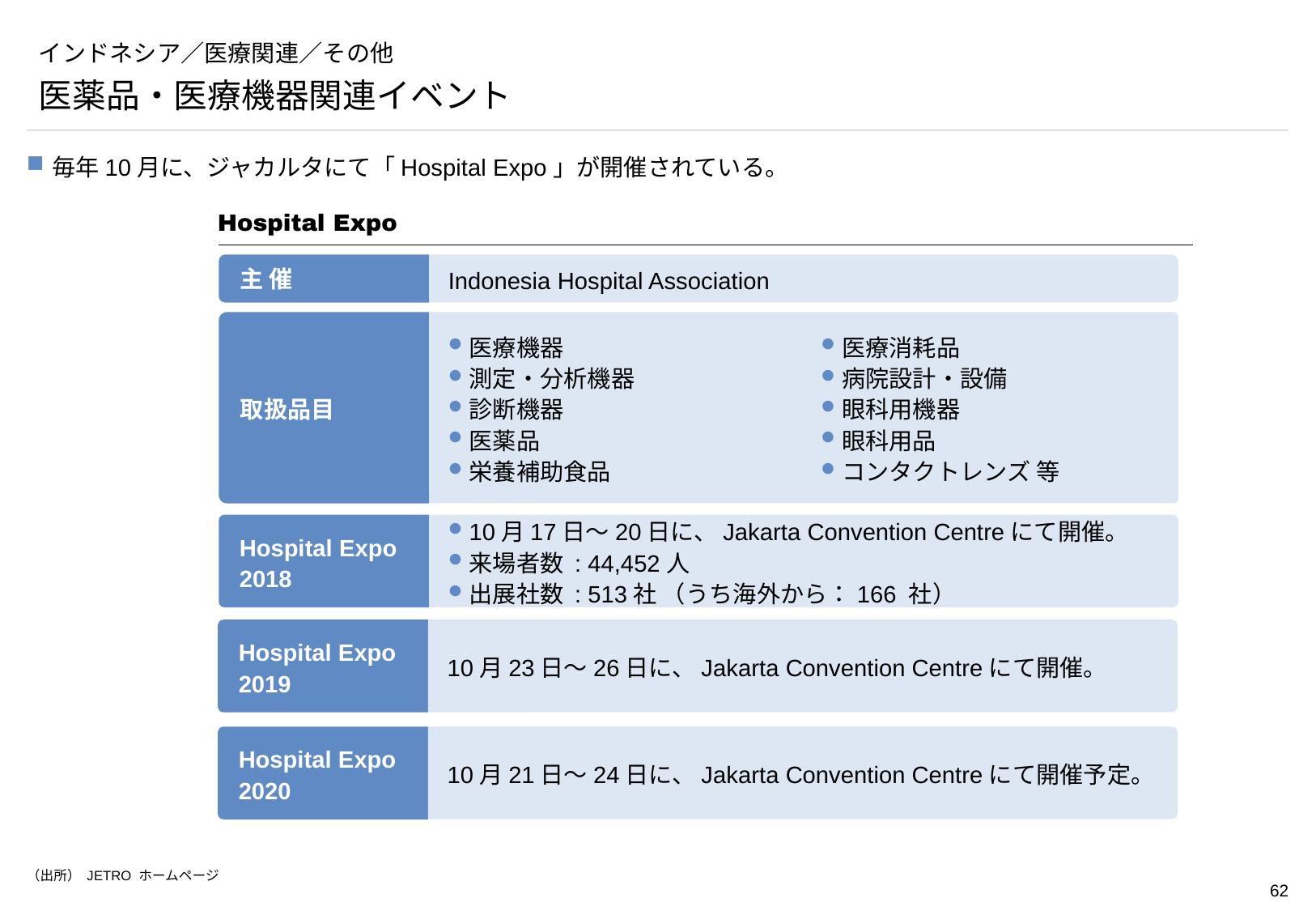

Indonesia Hospital Association
# インドネシア／医療関連／その他
医療機器
測定・分析機器
診断機器
医薬品
栄養補助食品
医療消耗品
病院設計・設備
眼科用機器
眼科用品
コンタクトレンズ 等
医薬品・医療機器関連イベント
毎年10月に、ジャカルタにて「Hospital Expo」が開催されている。
主 催
10月17日～20日に、Jakarta Convention Centreにて開催。
来場者数 : 44,452人
出展社数 : 513社 （うち海外から：166 社）
Hospital Expo
10月23日～26日に、Jakarta Convention Centreにて開催。
取扱品目
10月21日～24日に、Jakarta Convention Centreにて開催予定。
Hospital Expo
2018
Hospital Expo
2019
Hospital Expo
2020
（出所） JETRO ホームページ